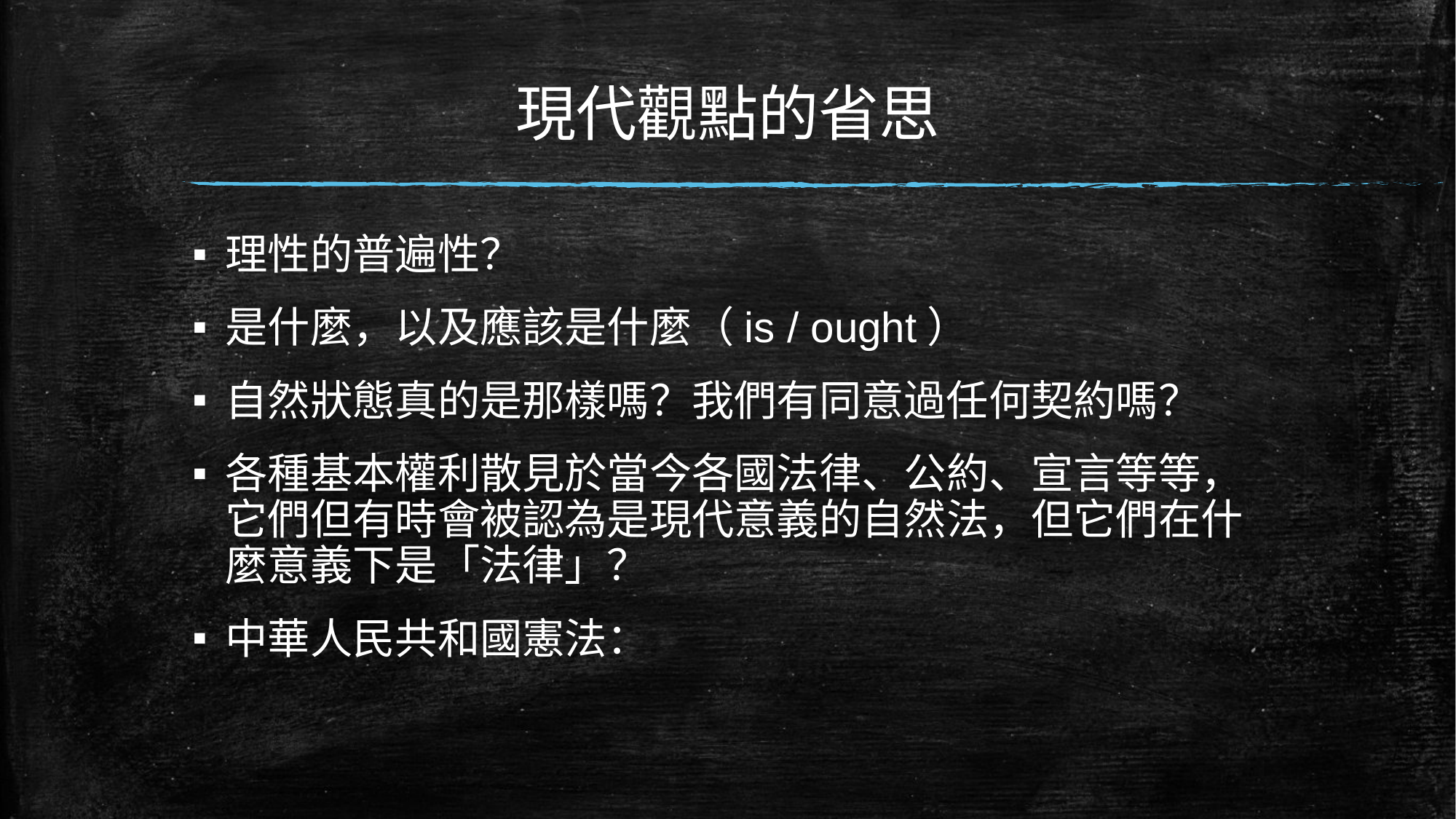

# 現代觀點的省思
理性的普遍性？
是什麼，以及應該是什麼（is / ought）
自然狀態真的是那樣嗎？我們有同意過任何契約嗎？
各種基本權利散見於當今各國法律、公約、宣言等等， 它們但有時會被認為是現代意義的自然法，但它們在什麼意義下是「法律」？
中華人民共和國憲法：